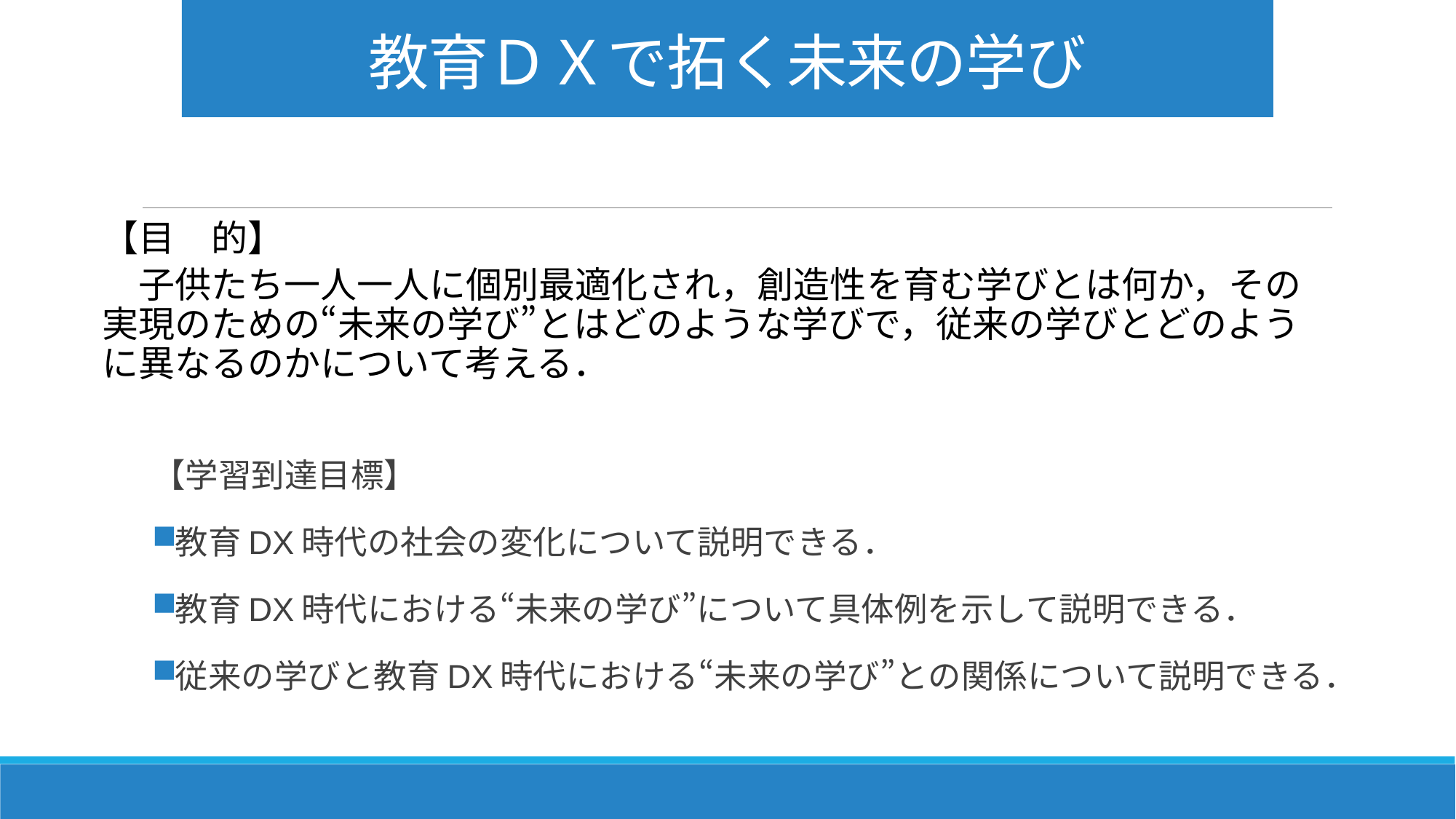

# 教育ＤＸで拓く未来の学び
【目　的】
　子供たち一人一人に個別最適化され，創造性を育む学びとは何か，その実現のための“未来の学び”とはどのような学びで，従来の学びとどのように異なるのかについて考える．
【学習到達目標】
教育DX時代の社会の変化について説明できる．
教育DX時代における“未来の学び”について具体例を示して説明できる．
従来の学びと教育DX時代における“未来の学び”との関係について説明できる．